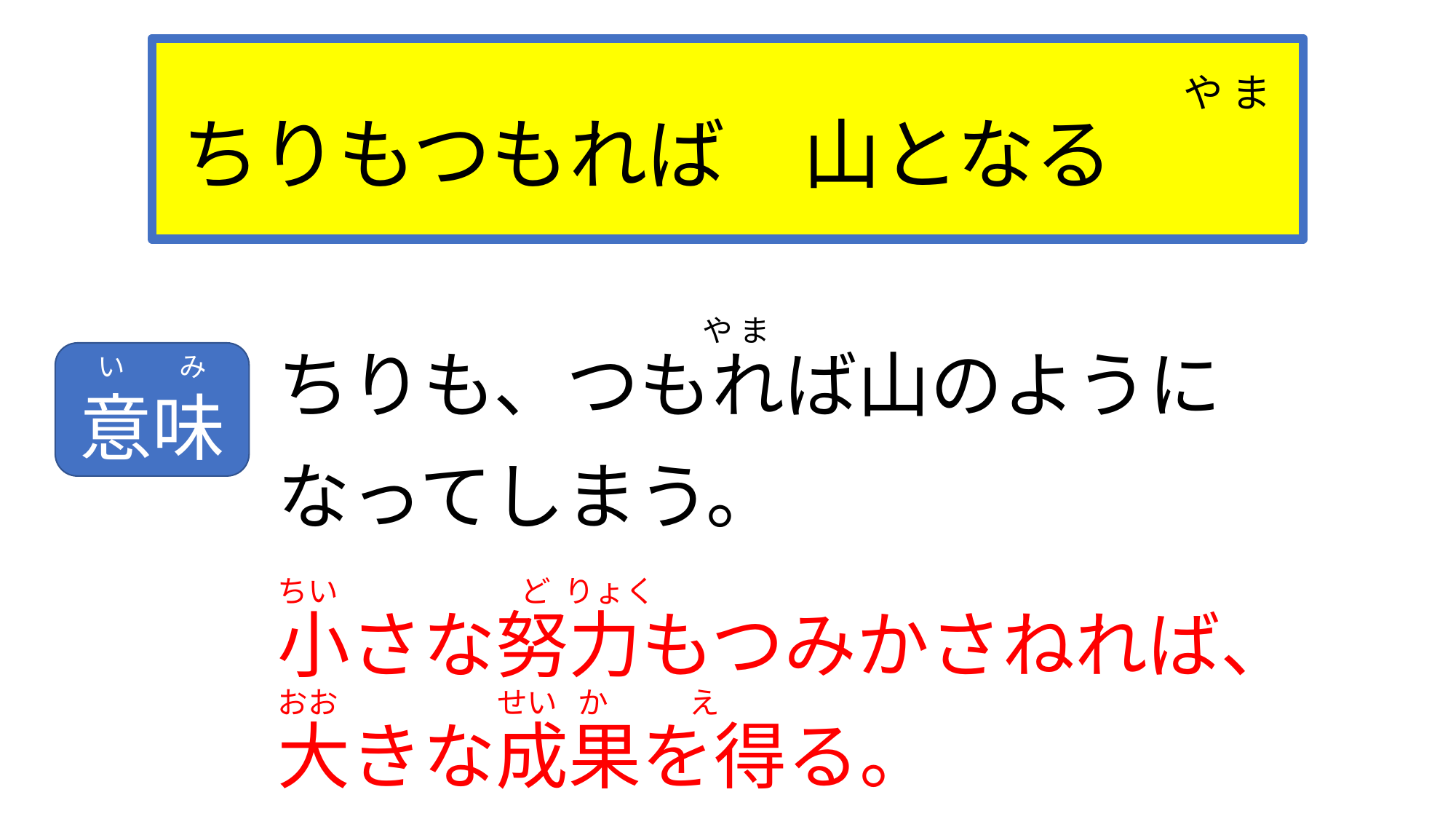

や ま
ちりもつもれば　山となる
# や ま ちりも、つもれば山のように なってしまう。
い　　み
意味
ちい　　　　　　ど  りょく
小さな努力もつみかさねれば、
おお　　　　　 せい   か            え
大きな成果を得る。